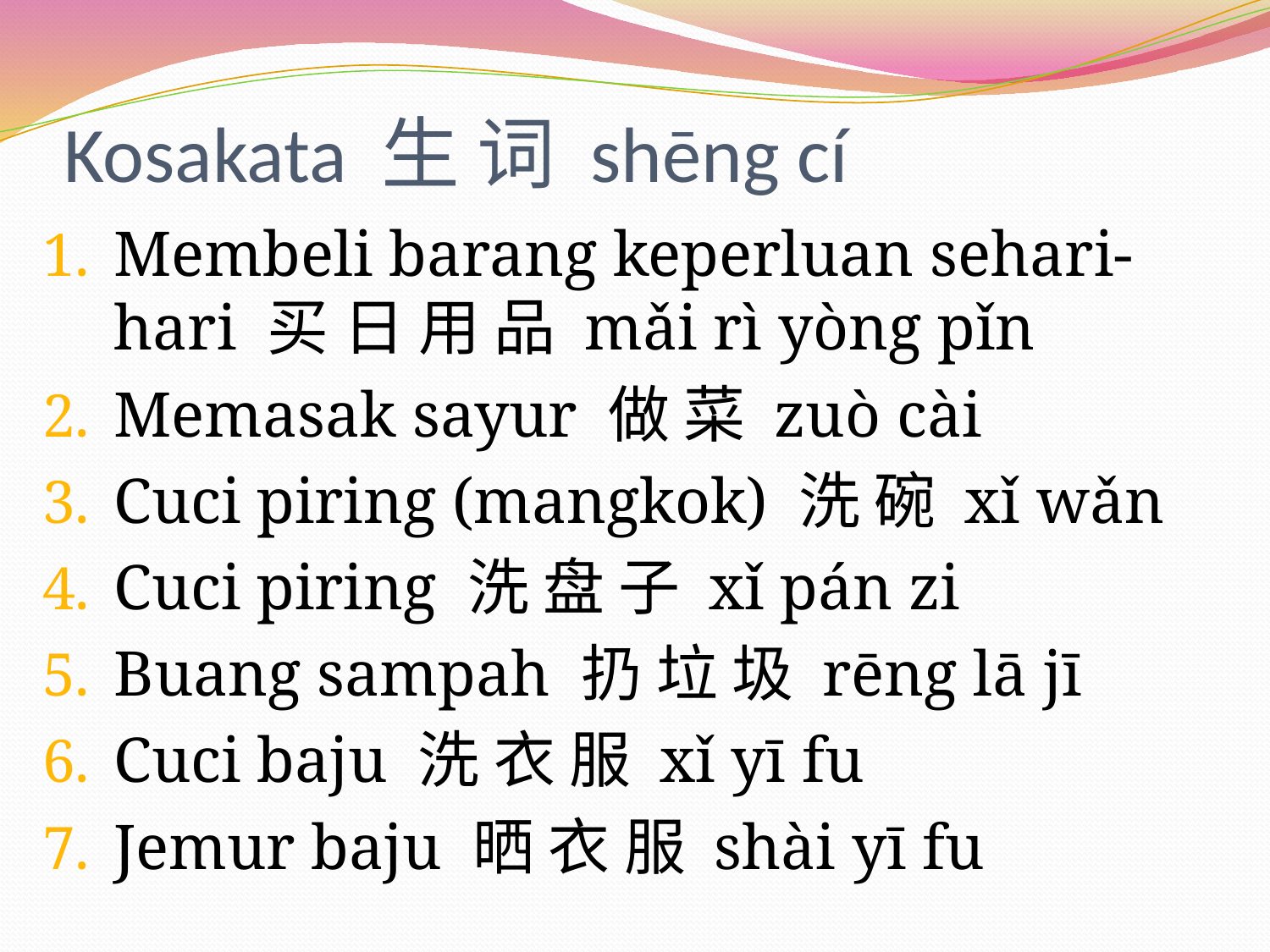

# Kosakata 生 词 shēng cí
Membeli barang keperluan sehari-hari 买 日 用 品 mǎi rì yòng pǐn
Memasak sayur 做 菜 zuò cài
Cuci piring (mangkok) 洗 碗 xǐ wǎn
Cuci piring 洗 盘 子 xǐ pán zi
Buang sampah 扔 垃 圾 rēng lā jī
Cuci baju 洗 衣 服 xǐ yī fu
Jemur baju 晒 衣 服 shài yī fu